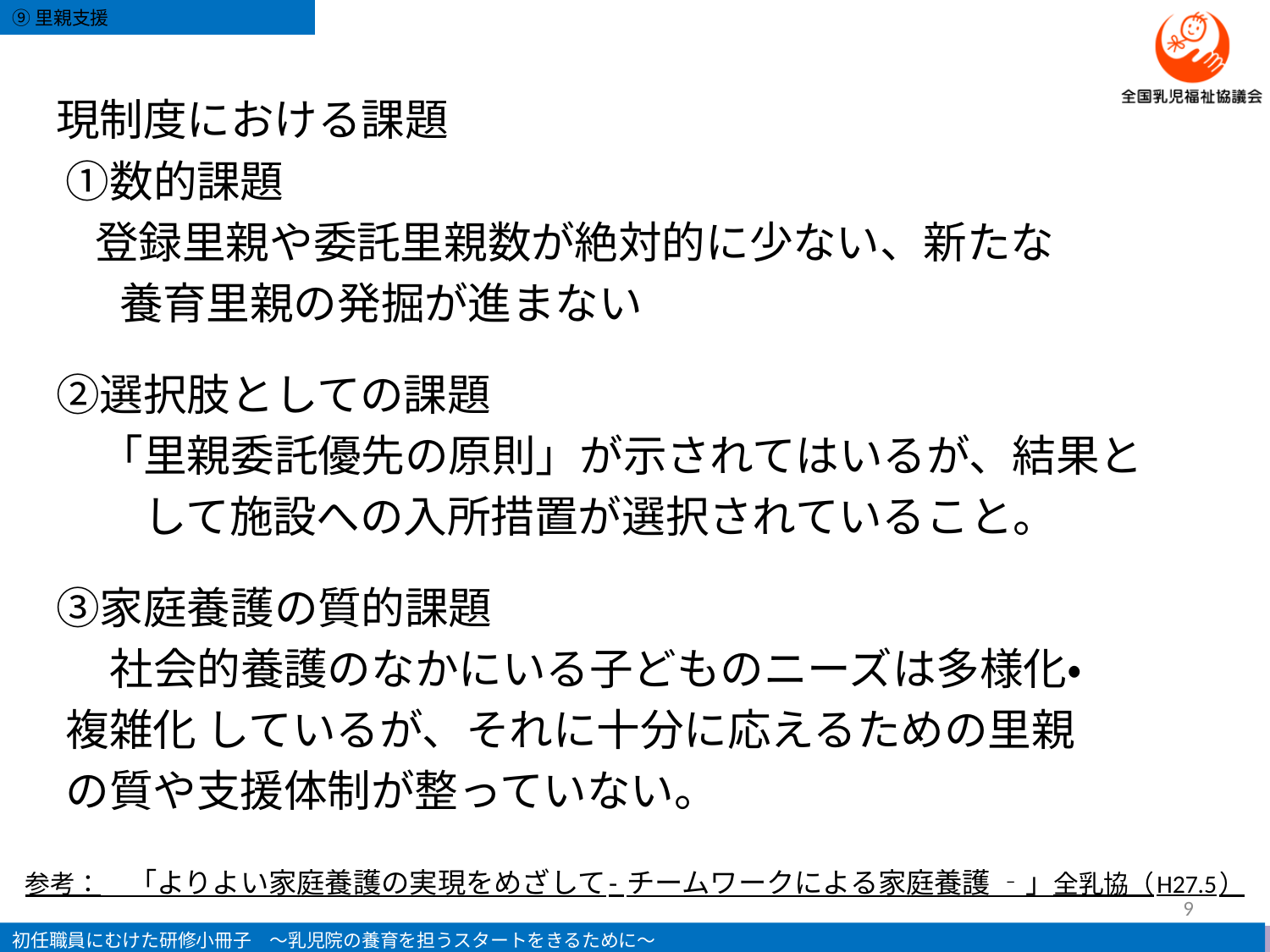

現制度における課題
　 ①数的課題
　    登録里親や委託里親数が絶対的に少ない、新たな
　　  養育里親の発掘が進まない

　②選択肢としての課題
　　「里親委託優先の原則」が示されてはいるが、結果と
　　　して施設への入所措置が選択されていること。

　③家庭養護の質的課題
　　 社会的養護のなかにいる子どものニーズは多様化・
     複雑化 しているが、それに十分に応えるための里親
     の質や支援体制が整っていない。

参考：　「よりよい家庭養護の実現をめざして- チームワークによる家庭養護 ‐」全乳協（H27.5）
9